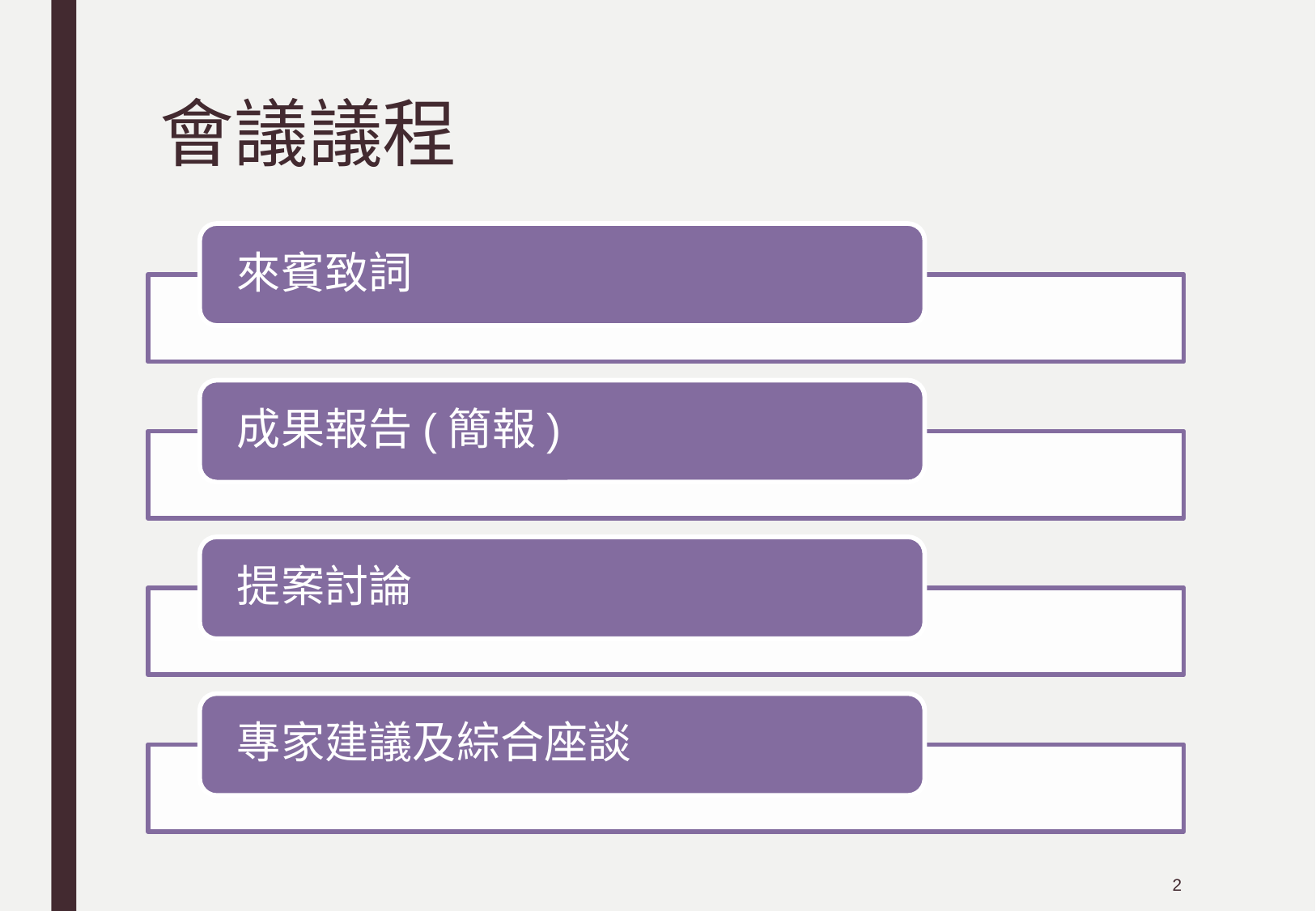

# 會議議程
來賓致詞
成果報告(簡報)
提案討論
專家建議及綜合座談
2